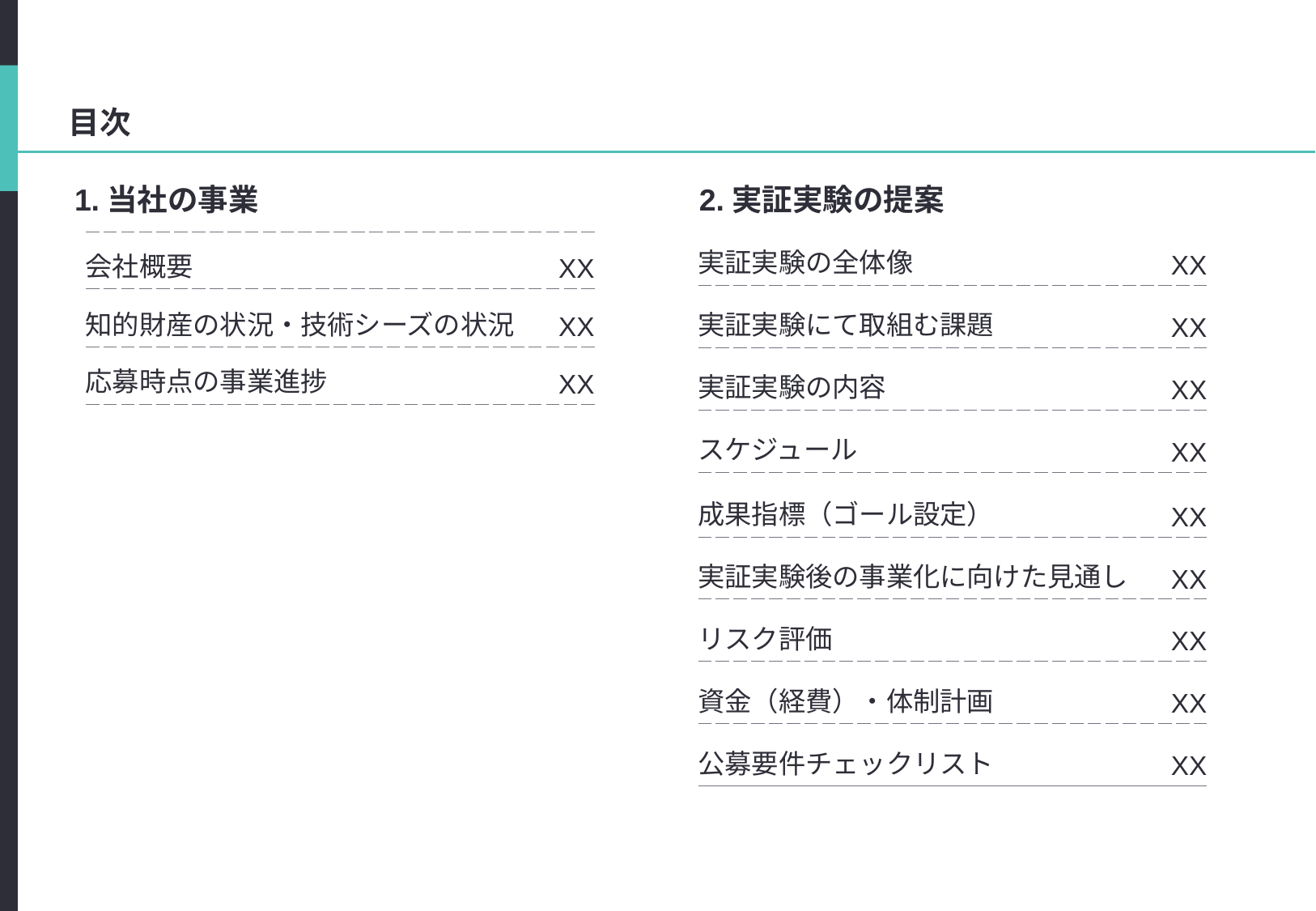

#

目次
1.当社の事業
2.実証実験の提案
| 実証実験の全体像 | XX |
| --- | --- |
| 実証実験にて取組む課題 | XX |
| 実証実験の内容 | XX |
| スケジュール | XX |
| 成果指標（ゴール設定） | XX |
| 実証実験後の事業化に向けた見通し | XX |
| リスク評価 | XX |
| 資金（経費）・体制計画 | XX |
| 公募要件チェックリスト | XX |
| 会社概要 | XX |
| --- | --- |
| 知的財産の状況・技術シーズの状況 | XX |
| 応募時点の事業進捗 | XX |